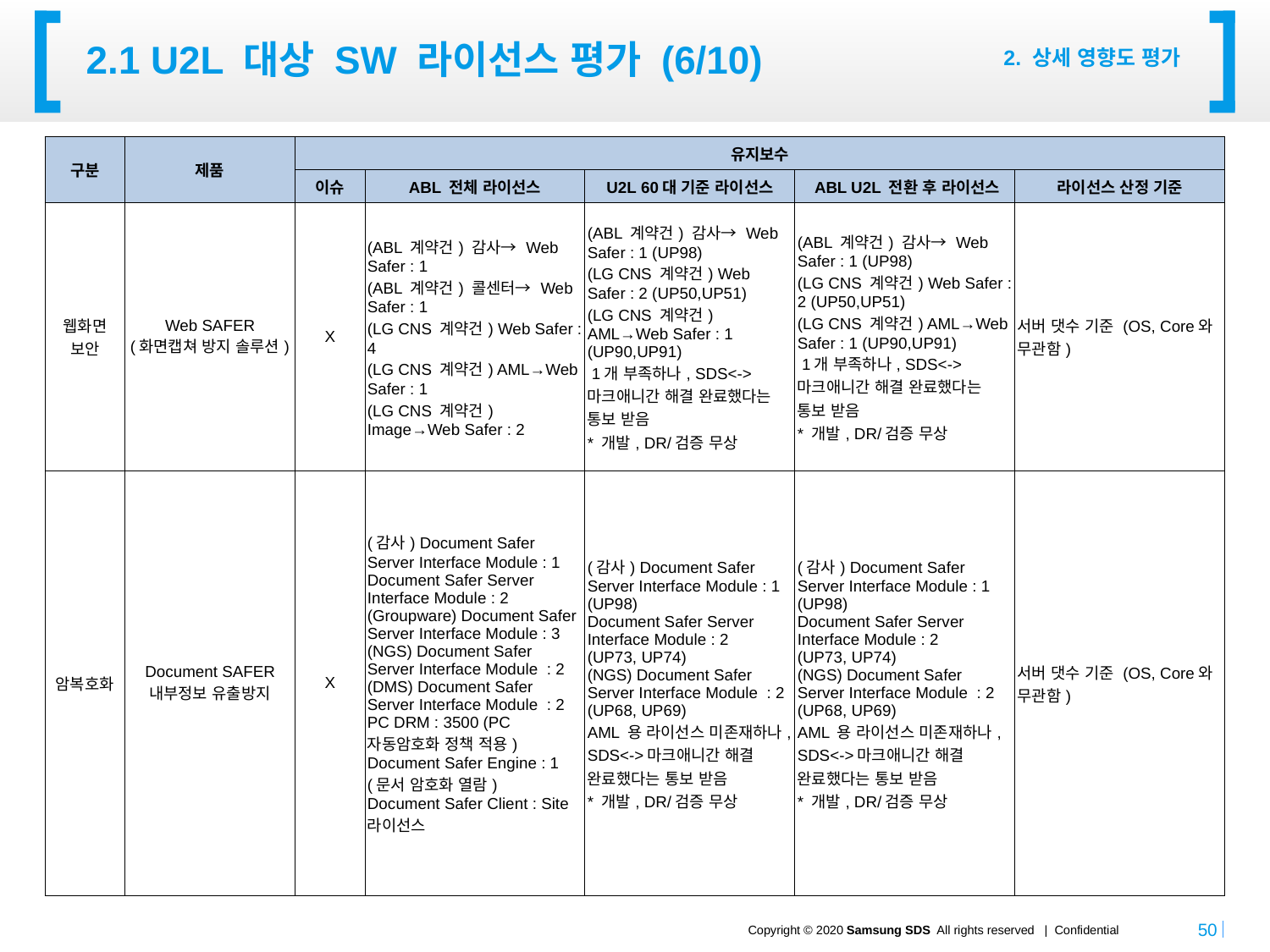

# 2.1 U2L 대상 SW 라이선스 평가 (6/10)
2. 상세 영향도 평가
| 구분 | 제품 | 유지보수 |  |  |  |  |
| --- | --- | --- | --- | --- | --- | --- |
|  |  | 이슈 | ABL 전체 라이선스 | U2L 60대 기준 라이선스 | ABL U2L 전환 후 라이선스 | 라이선스 산정 기준 |
| 웹화면 보안 | Web SAFER (화면캡쳐 방지 솔루션) | X | (ABL 계약건) 감사→ Web Safer : 1 (ABL 계약건) 콜센터→ Web Safer : 1 (LG CNS 계약건) Web Safer : 4 (LG CNS 계약건) AML→Web Safer : 1 (LG CNS 계약건) Image→Web Safer : 2 | (ABL 계약건) 감사→ Web Safer : 1 (UP98) (LG CNS 계약건) Web Safer : 2 (UP50,UP51) (LG CNS 계약건) AML→Web Safer : 1 (UP90,UP91) 1개 부족하나, SDS<->마크애니간 해결 완료했다는 통보 받음 \* 개발, DR/검증 무상 | (ABL 계약건) 감사→ Web Safer : 1 (UP98) (LG CNS 계약건) Web Safer : 2 (UP50,UP51) (LG CNS 계약건) AML→Web Safer : 1 (UP90,UP91) 1개 부족하나, SDS<->마크애니간 해결 완료했다는 통보 받음 \* 개발, DR/검증 무상 | 서버 댓수 기준 (OS, Core와 무관함) |
| 암복호화 | Document SAFER 내부정보 유출방지 | X | (감사) Document Safer Server Interface Module : 1 Document Safer Server Interface Module : 2 (Groupware) Document Safer Server Interface Module : 3 (NGS) Document Safer Server Interface Module : 2 (DMS) Document Safer Server Interface Module : 2 PC DRM : 3500 (PC 자동암호화 정책 적용) Document Safer Engine : 1 (문서 암호화 열람) Document Safer Client : Site 라이선스 | (감사) Document Safer Server Interface Module : 1 (UP98) Document Safer Server Interface Module : 2 (UP73, UP74) (NGS) Document Safer Server Interface Module : 2 (UP68, UP69) AML 용 라이선스 미존재하나, SDS<->마크애니간 해결 완료했다는 통보 받음 \* 개발, DR/검증 무상 | (감사) Document Safer Server Interface Module : 1 (UP98) Document Safer Server Interface Module : 2 (UP73, UP74) (NGS) Document Safer Server Interface Module : 2 (UP68, UP69) AML 용 라이선스 미존재하나, SDS<->마크애니간 해결 완료했다는 통보 받음 \* 개발, DR/검증 무상 | 서버 댓수 기준 (OS, Core와 무관함) |